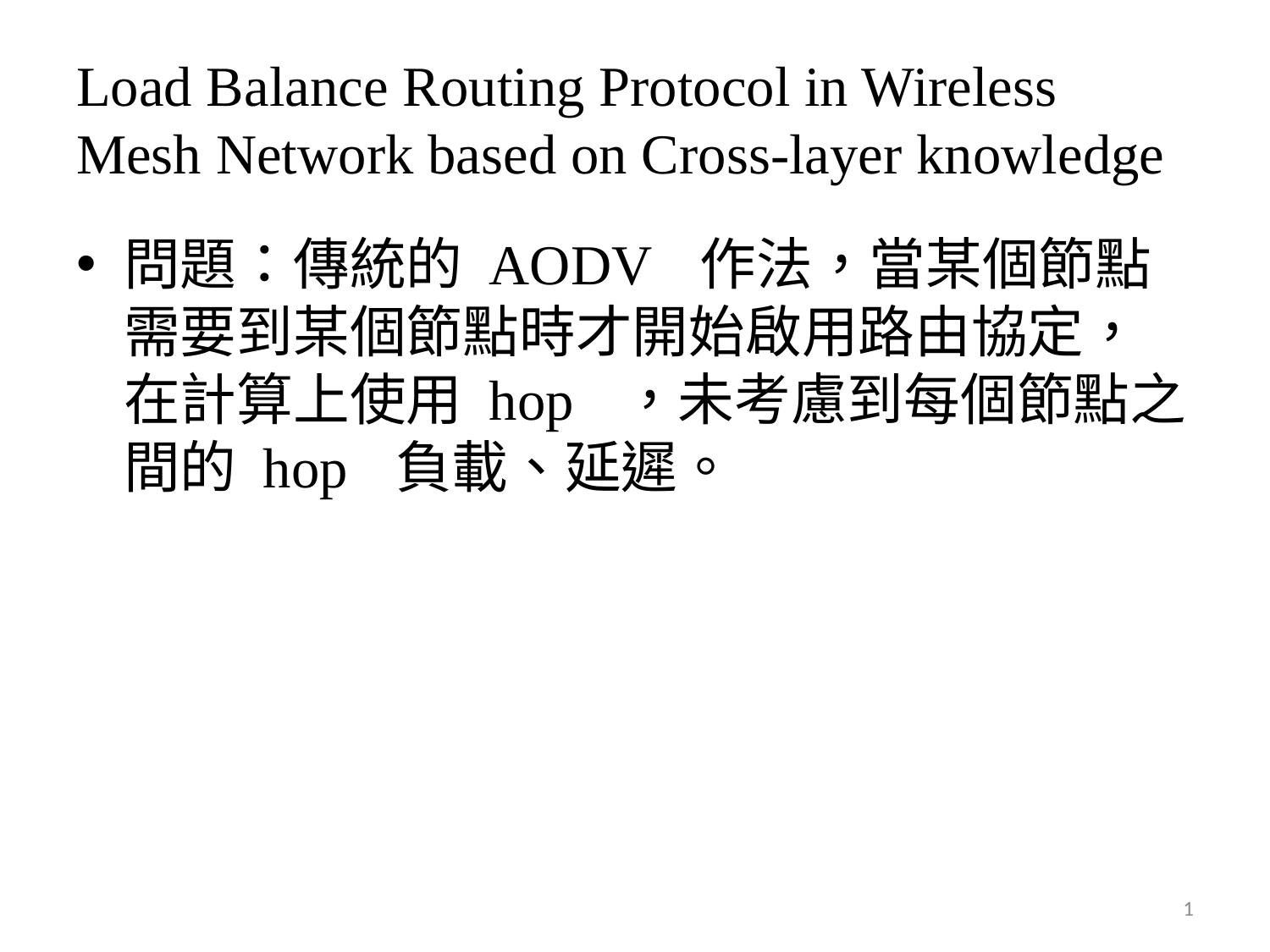

# Load Balance Routing Protocol in Wireless Mesh Network based on Cross-layer knowledge
問題：傳統的 AODV 作法，當某個節點需要到某個節點時才開始啟用路由協定，在計算上使用 hop ，未考慮到每個節點之間的 hop 負載、延遲。
1